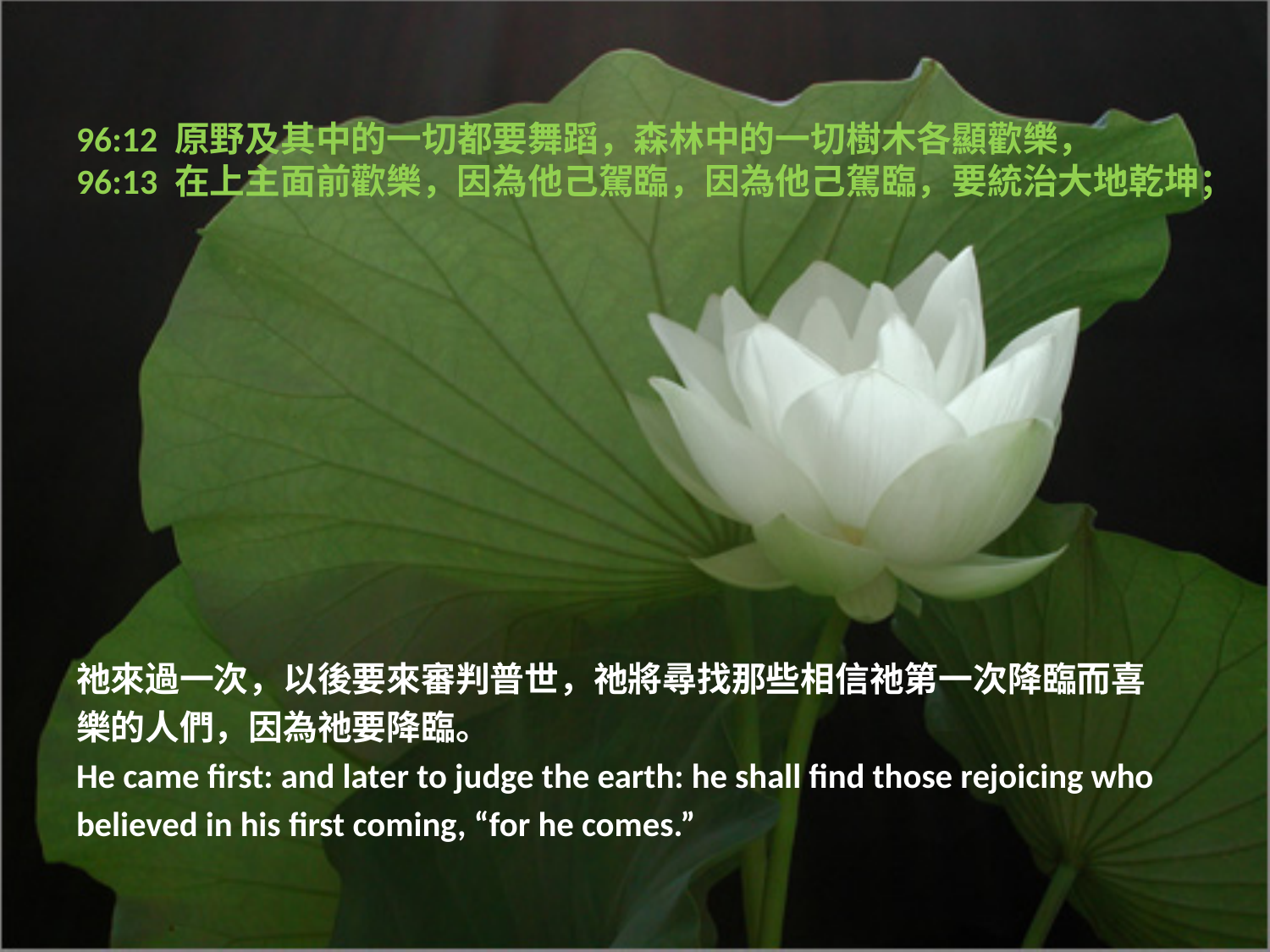

# 96:12 原野及其中的一切都要舞蹈，森林中的一切樹木各顯歡樂， 96:13 在上主面前歡樂，因為他己駕臨，因為他己駕臨，要統治大地乾坤；

祂來過一次，以後要來審判普世，祂將尋找那些相信祂第一次降臨而喜
樂的人們，因為祂要降臨。
He came first: and later to judge the earth: he shall find those rejoicing who
believed in his first coming, “for he comes.”